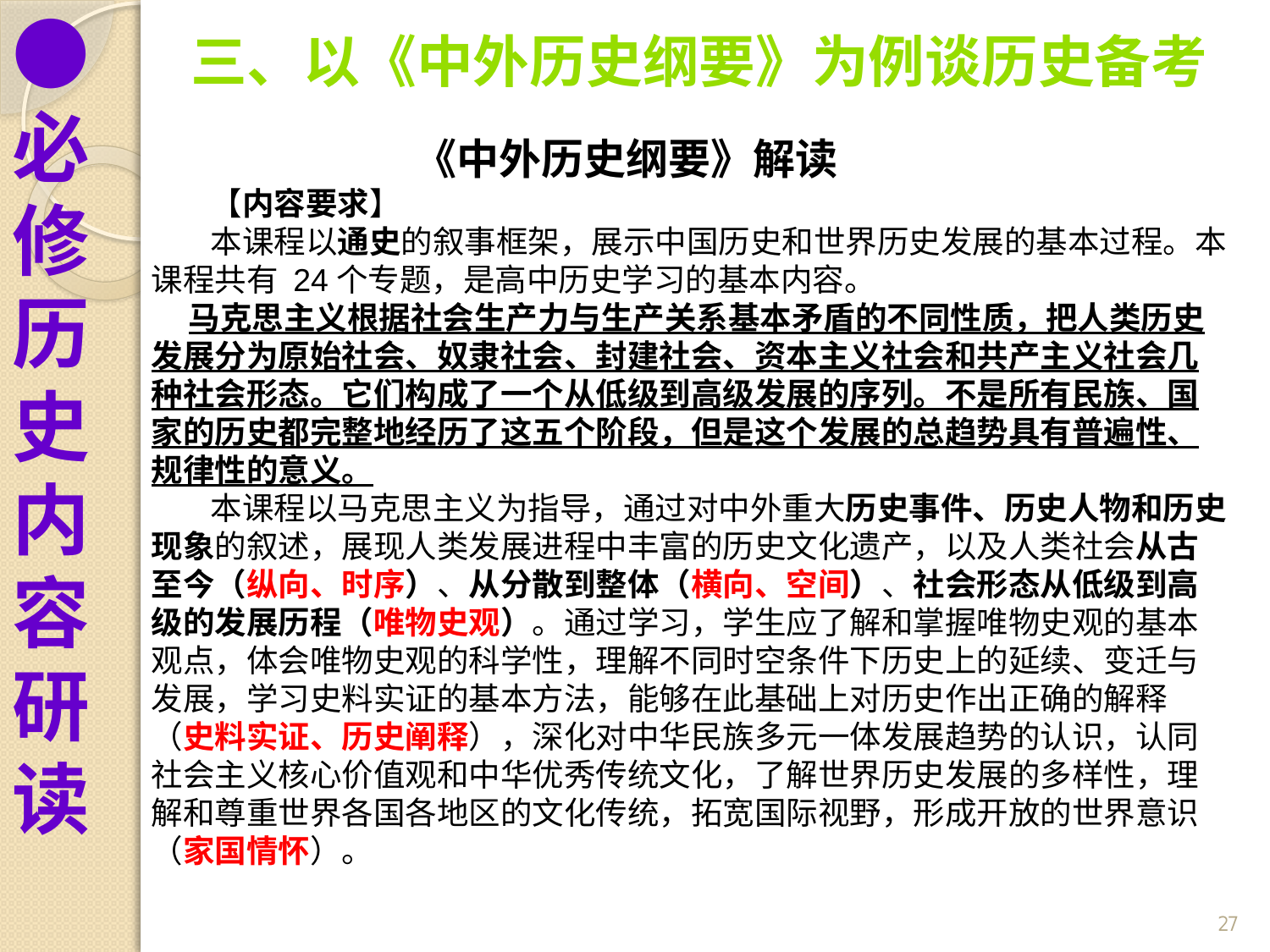

●必修历史内容研读
三、以《中外历史纲要》为例谈历史备考
《中外历史纲要》解读
  【内容要求】
  本课程以通史的叙事框架，展示中国历史和世界历史发展的基本过程。本课程共有 24个专题，是高中历史学习的基本内容。
马克思主义根据社会生产力与生产关系基本矛盾的不同性质，把人类历史发展分为原始社会、奴隶社会、封建社会、资本主义社会和共产主义社会几种社会形态。它们构成了一个从低级到高级发展的序列。不是所有民族、国家的历史都完整地经历了这五个阶段，但是这个发展的总趋势具有普遍性、规律性的意义。
  本课程以马克思主义为指导，通过对中外重大历史事件、历史人物和历史现象的叙述，展现人类发展进程中丰富的历史文化遗产，以及人类社会从古至今（纵向、时序）、从分散到整体（横向、空间）、社会形态从低级到高级的发展历程（唯物史观）。通过学习，学生应了解和掌握唯物史观的基本观点，体会唯物史观的科学性，理解不同时空条件下历史上的延续、变迁与发展，学习史料实证的基本方法，能够在此基础上对历史作出正确的解释（史料实证、历史阐释），深化对中华民族多元一体发展趋势的认识，认同社会主义核心价值观和中华优秀传统文化，了解世界历史发展的多样性，理解和尊重世界各国各地区的文化传统，拓宽国际视野，形成开放的世界意识（家国情怀）。
27